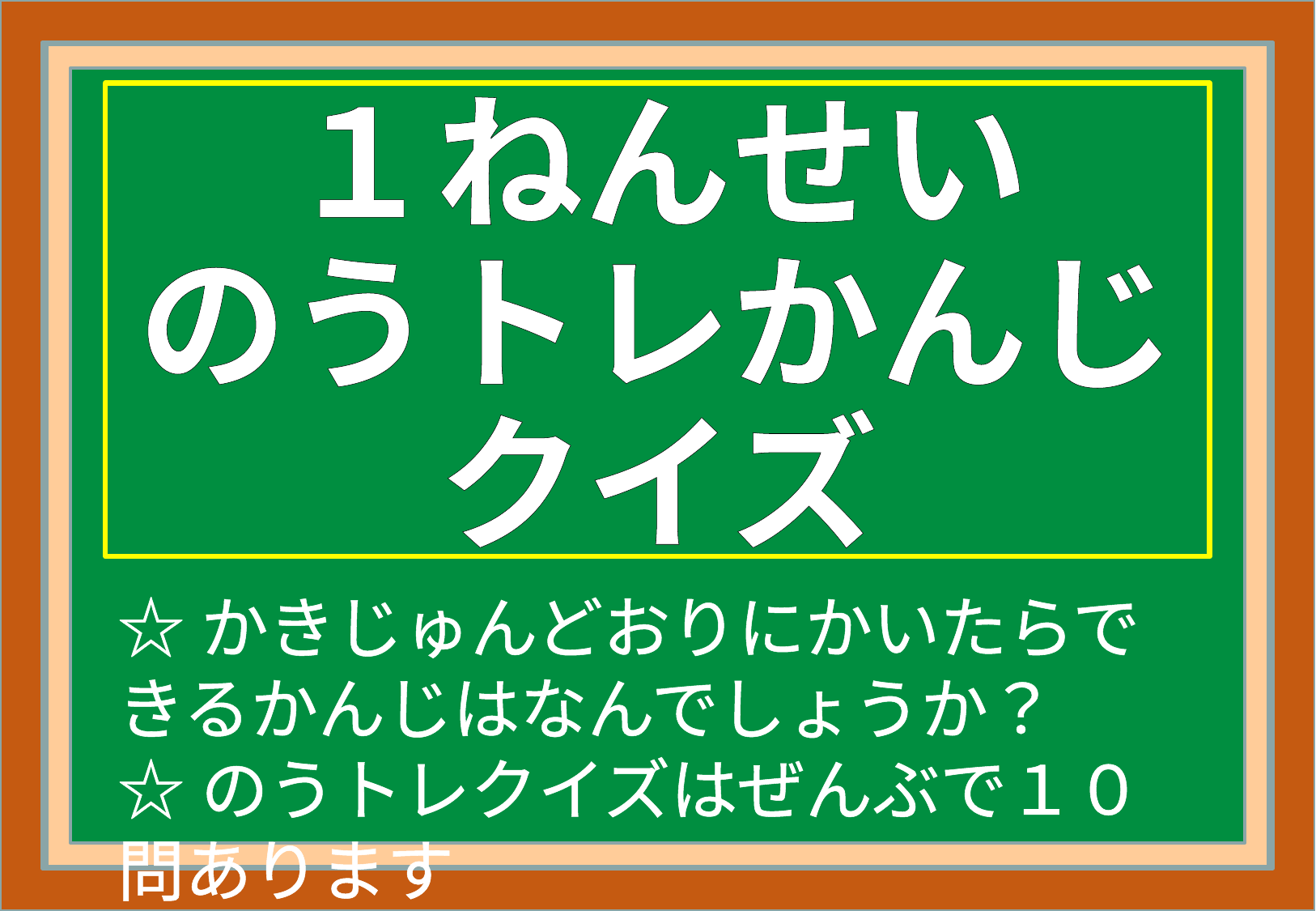

# １ねんせい のうトレかんじ クイズ
☆かきじゅんどおりにかいたらできるかんじはなんでしょうか？
☆のうトレクイズはぜんぶで１０問あります